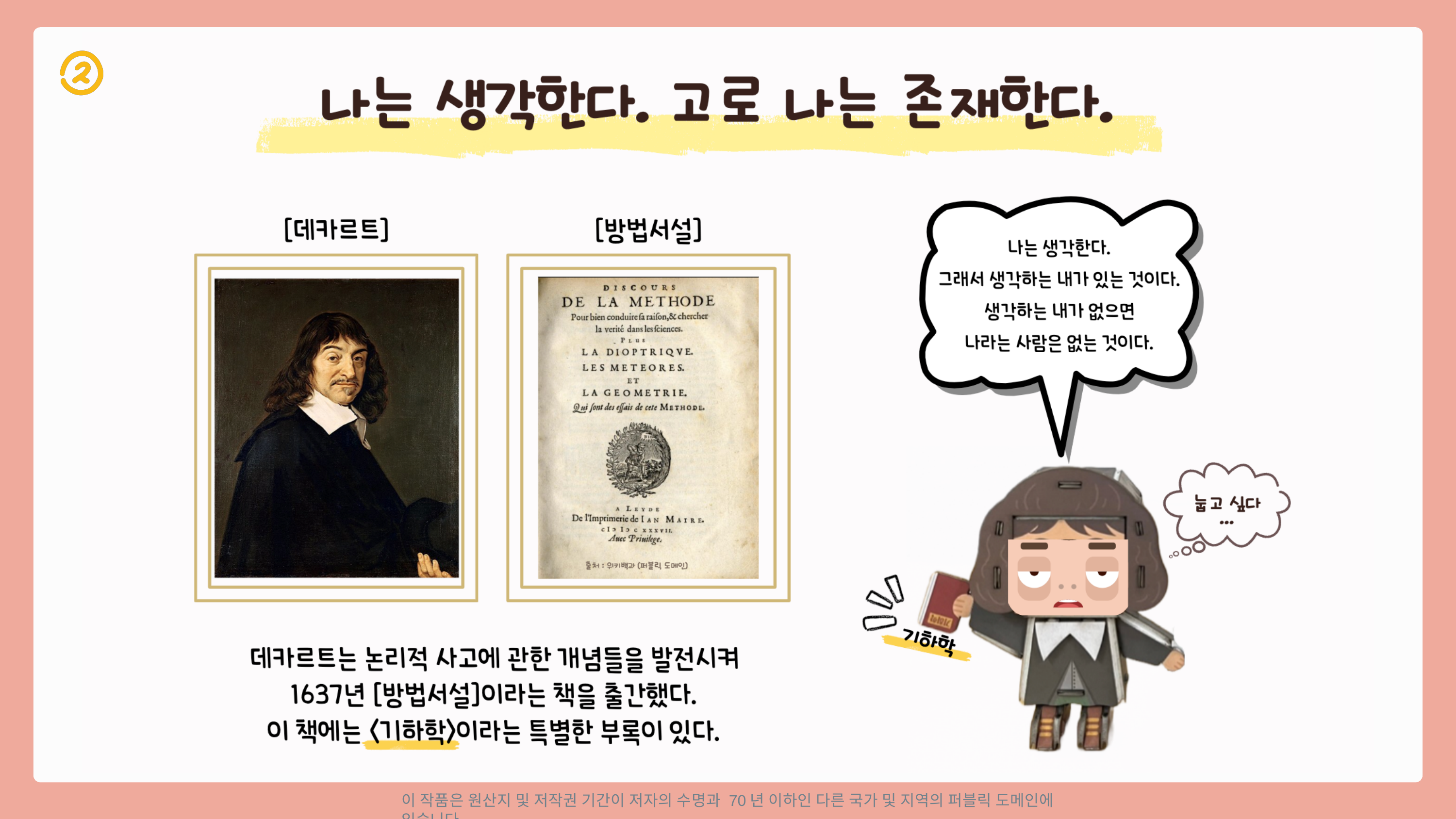

이 작품은 원산지 및 저작권 기간이 저자의 수명과 70년 이하인 다른 국가 및 지역의 퍼블릭 도메인에 있습니다.